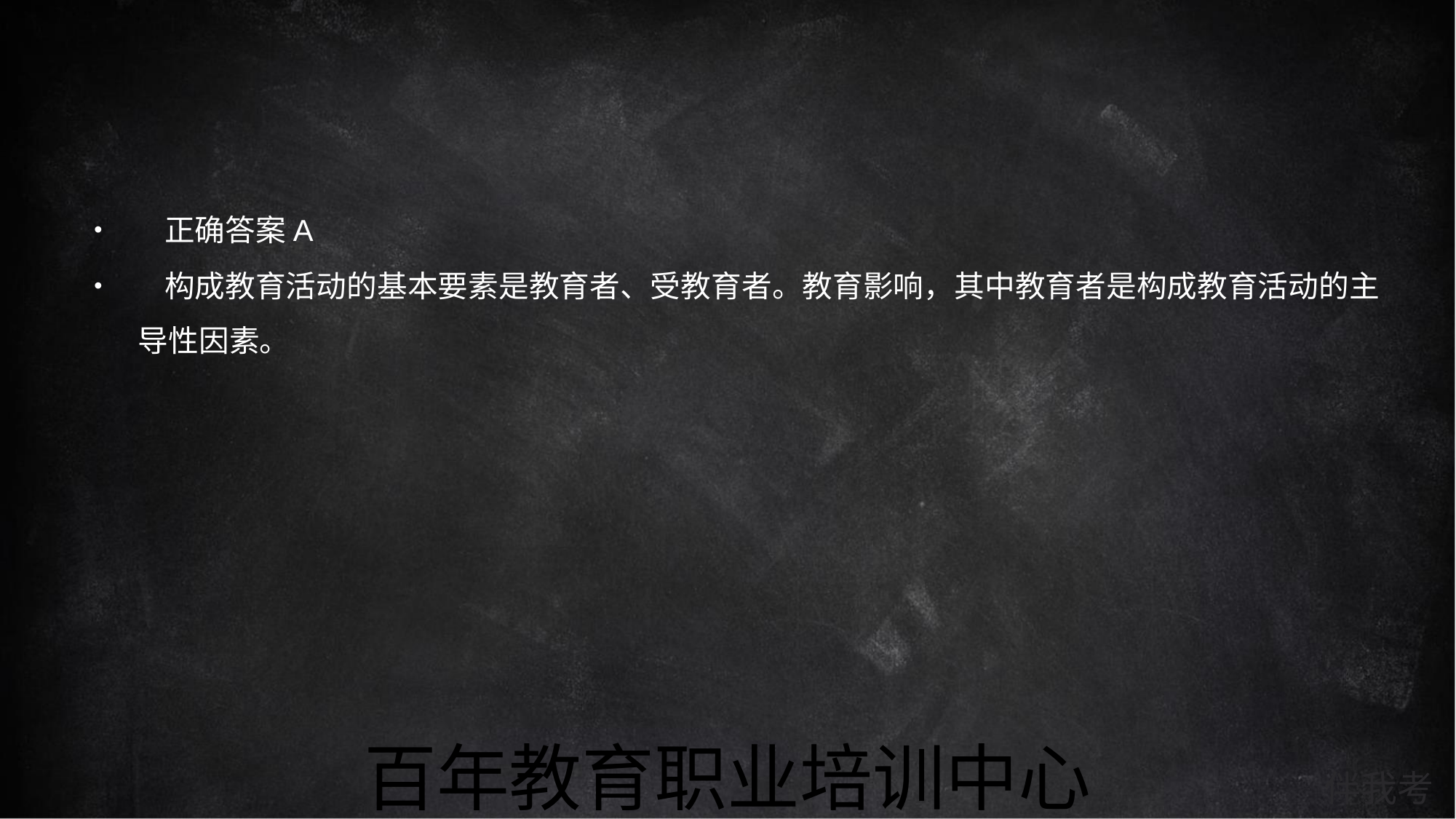

• 正确答案A
• 构成教育活动的基本要素是教育者、受教育者。教育影响，其中教育者是构成教育活动的主
导性因素。
百年教育职业培训中心
伴我考